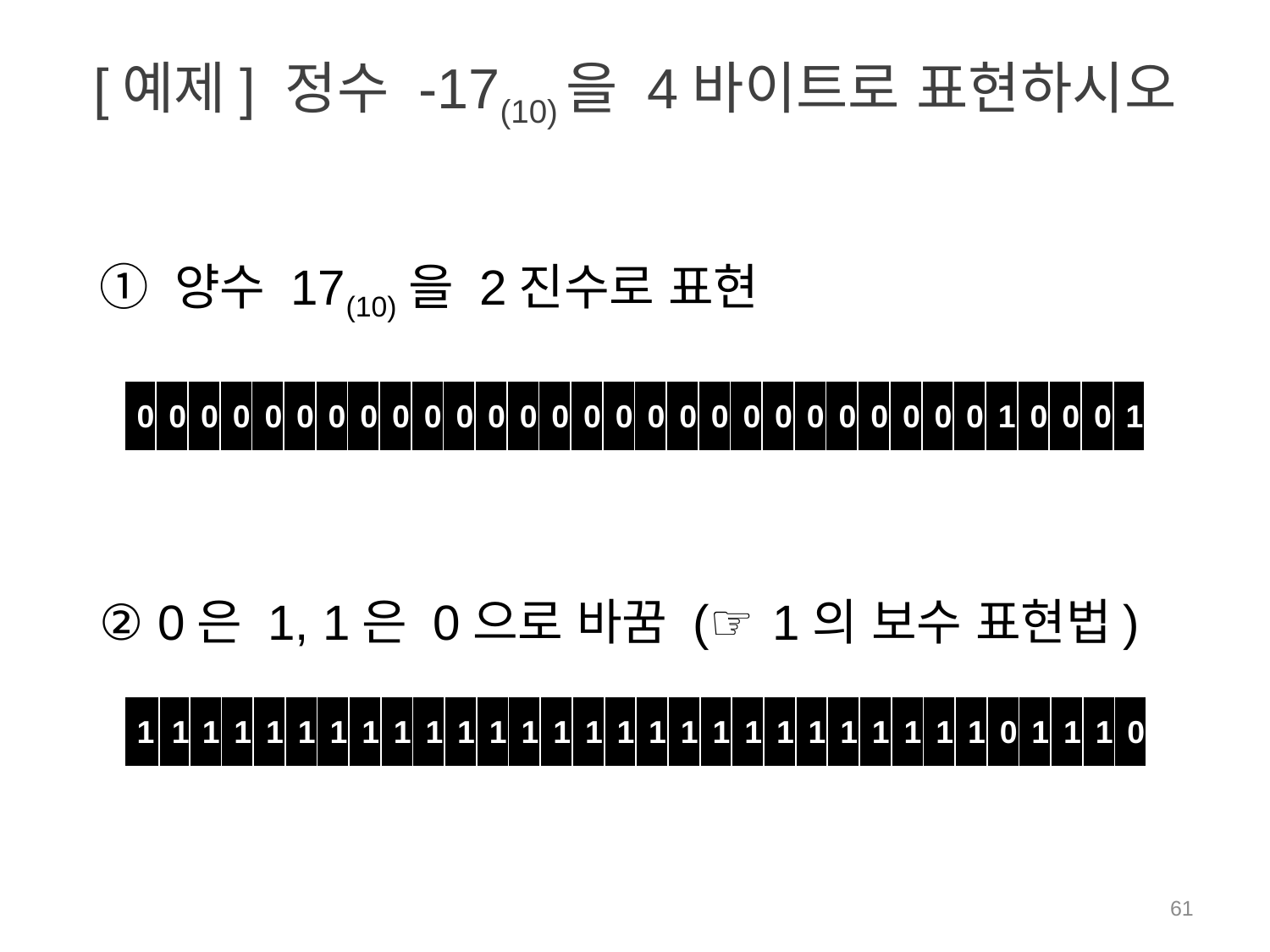

# [예제] 정수 -17(10)을 4바이트로 표현하시오
① 양수 17(10)을 2진수로 표현
| 0 | 0 | 0 | 0 | 0 | 0 | 0 | 0 | 0 | 0 | 0 | 0 | 0 | 0 | 0 | 0 | 0 | 0 | 0 | 0 | 0 | 0 | 0 | 0 | 0 | 0 | 0 | 1 | 0 | 0 | 0 | 1 |
| --- | --- | --- | --- | --- | --- | --- | --- | --- | --- | --- | --- | --- | --- | --- | --- | --- | --- | --- | --- | --- | --- | --- | --- | --- | --- | --- | --- | --- | --- | --- | --- |
② 0은 1, 1은 0으로 바꿈 (☞ 1의 보수 표현법)
| 1 | 1 | 1 | 1 | 1 | 1 | 1 | 1 | 1 | 1 | 1 | 1 | 1 | 1 | 1 | 1 | 1 | 1 | 1 | 1 | 1 | 1 | 1 | 1 | 1 | 1 | 1 | 0 | 1 | 1 | 1 | 0 |
| --- | --- | --- | --- | --- | --- | --- | --- | --- | --- | --- | --- | --- | --- | --- | --- | --- | --- | --- | --- | --- | --- | --- | --- | --- | --- | --- | --- | --- | --- | --- | --- |
61